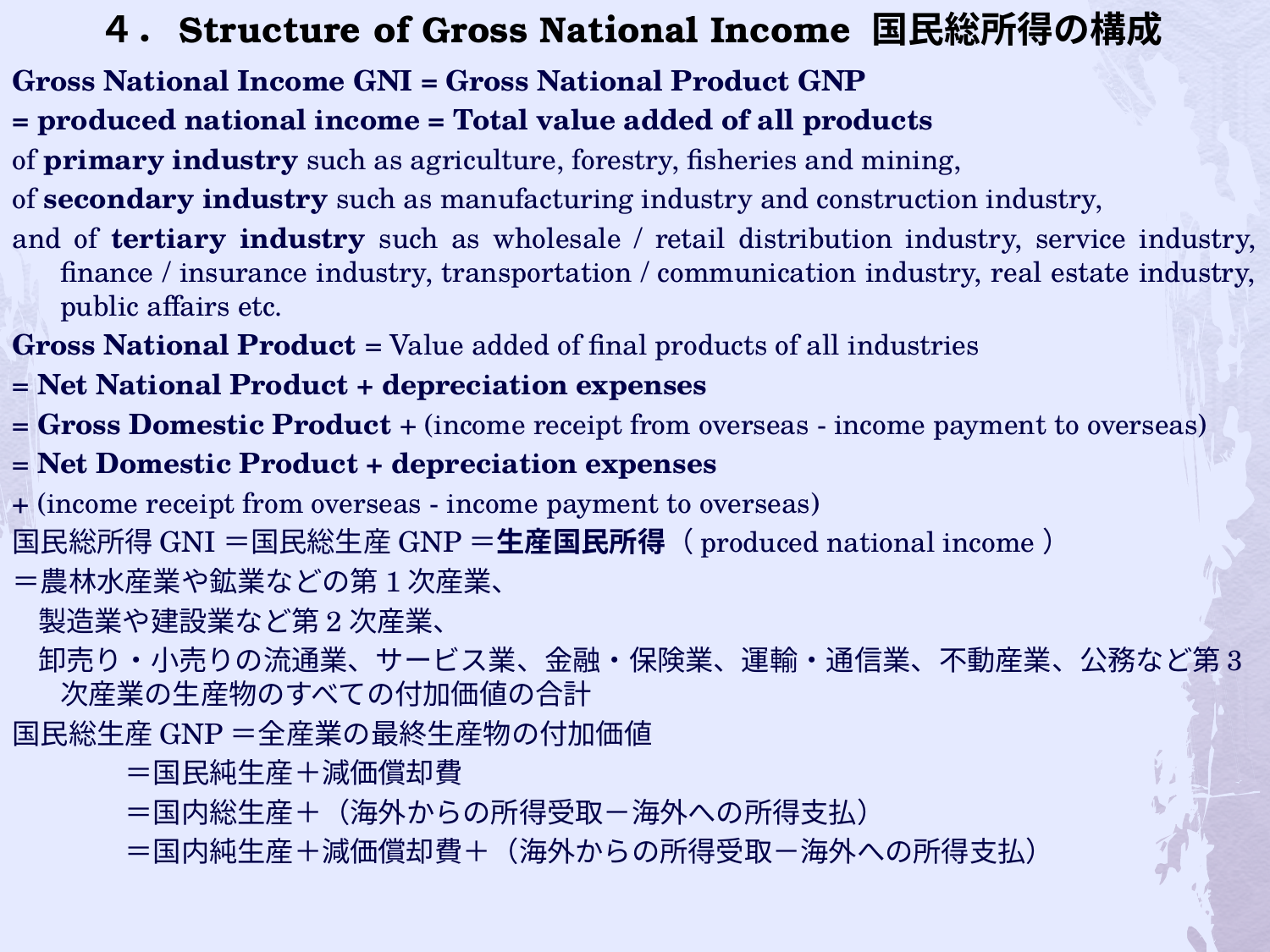

# ４．Structure of Gross National Income 国民総所得の構成
Gross National Income GNI = Gross National Product GNP
= produced national income = Total value added of all products
of primary industry such as agriculture, forestry, fisheries and mining,
of secondary industry such as manufacturing industry and construction industry,
and of tertiary industry such as wholesale / retail distribution industry, service industry, finance / insurance industry, transportation / communication industry, real estate industry, public affairs etc.
Gross National Product = Value added of final products of all industries
= Net National Product + depreciation expenses
= Gross Domestic Product + (income receipt from overseas - income payment to overseas)
= Net Domestic Product + depreciation expenses
+ (income receipt from overseas - income payment to overseas)
国民総所得GNI＝国民総生産GNP＝生産国民所得（produced national income）
＝農林水産業や鉱業などの第1次産業、
   製造業や建設業など第2次産業、
   卸売り・小売りの流通業、サービス業、金融・保険業、運輸・通信業、不動産業、公務など第3次産業の生産物のすべての付加価値の合計
国民総生産GNP＝全産業の最終生産物の付加価値
　　　　＝国民純生産＋減価償却費
　　　　＝国内総生産＋（海外からの所得受取－海外への所得支払）
　　　　＝国内純生産＋減価償却費＋（海外からの所得受取－海外への所得支払）